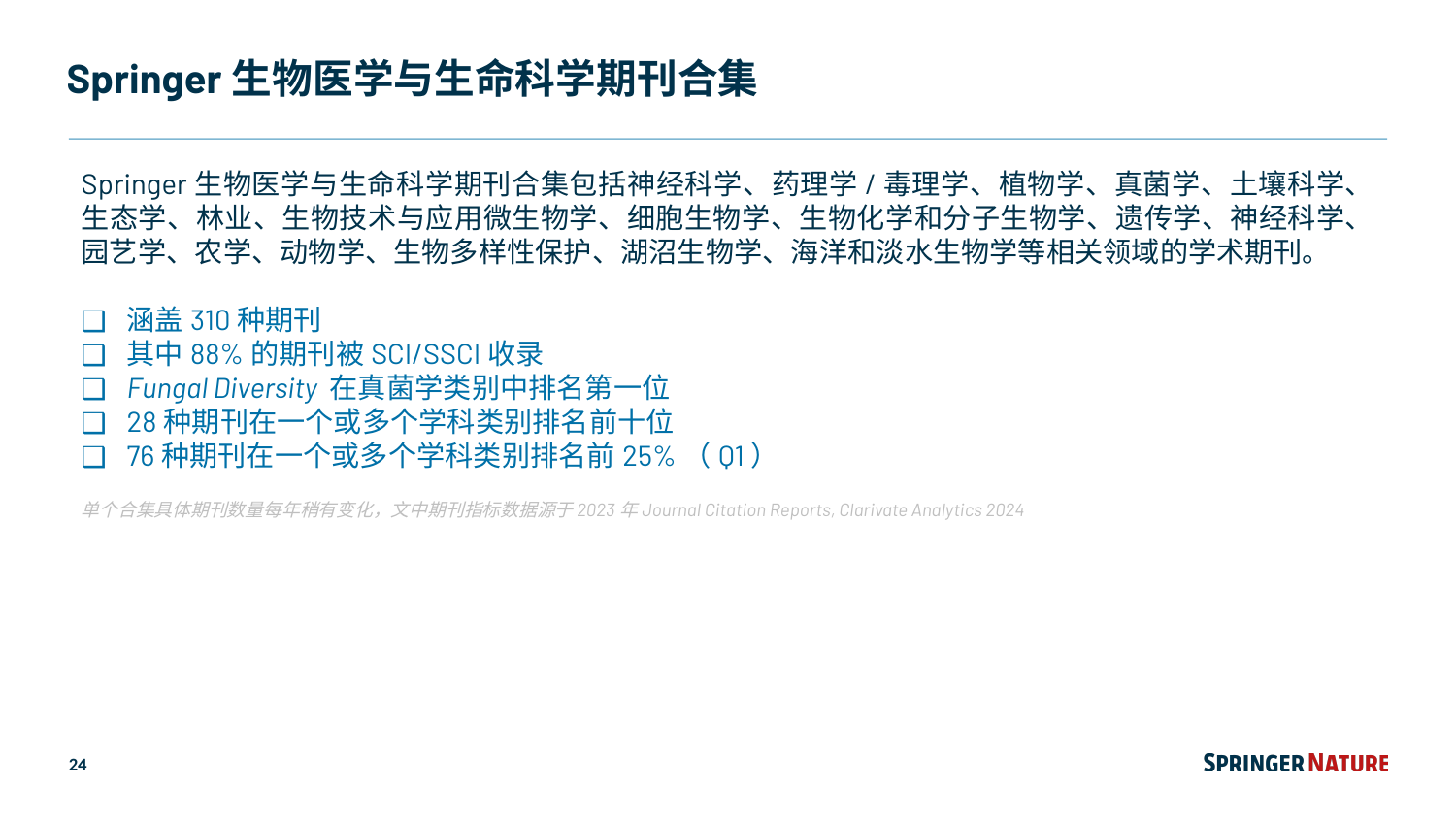

# Springer生物医学与生命科学期刊合集
Springer生物医学与生命科学期刊合集包括神经科学、药理学/毒理学、植物学、真菌学、土壤科学、生态学、林业、生物技术与应用微生物学、细胞生物学、生物化学和分子生物学、遗传学、神经科学、园艺学、农学、动物学、生物多样性保护、湖沼生物学、海洋和淡水生物学等相关领域的学术期刊。

涵盖310种期刊
其中88%的期刊被SCI/SSCI收录
Fungal Diversity 在真菌学类别中排名第一位
28种期刊在一个或多个学科类别排名前十位
76种期刊在一个或多个学科类别排名前25%（Q1）

单个合集具体期刊数量每年稍有变化，文中期刊指标数据源于2023年Journal Citation Reports, Clarivate Analytics 2024